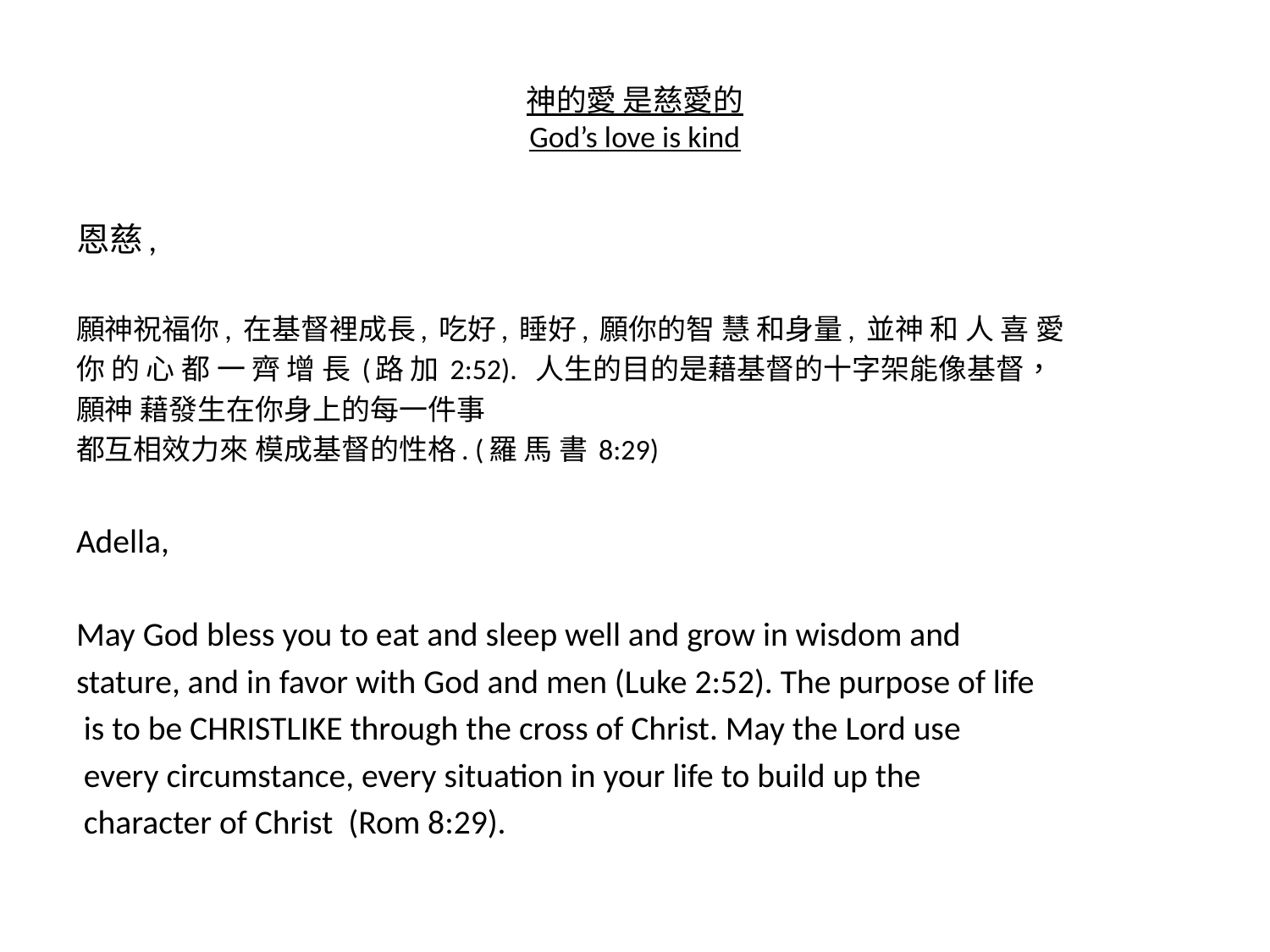

# 神的愛 是慈愛的 God’s love is kind
恩慈,

願神祝福你, 在基督裡成長, 吃好, 睡好, 願你的智 慧 和身量, 並神 和 人 喜 愛
你 的 心 都 一 齊 增 長 (路 加 2:52).  人生的目的是藉基督的十字架能像基督，
願神 藉發生在你身上的每一件事
都互相效力來 模成基督的性格. (羅 馬 書 8:29)

Adella,

May God bless you to eat and sleep well and grow in wisdom and
stature, and in favor with God and men (Luke 2:52). The purpose of life
 is to be CHRISTLIKE through the cross of Christ. May the Lord use
 every circumstance, every situation in your life to build up the
 character of Christ  (Rom 8:29).